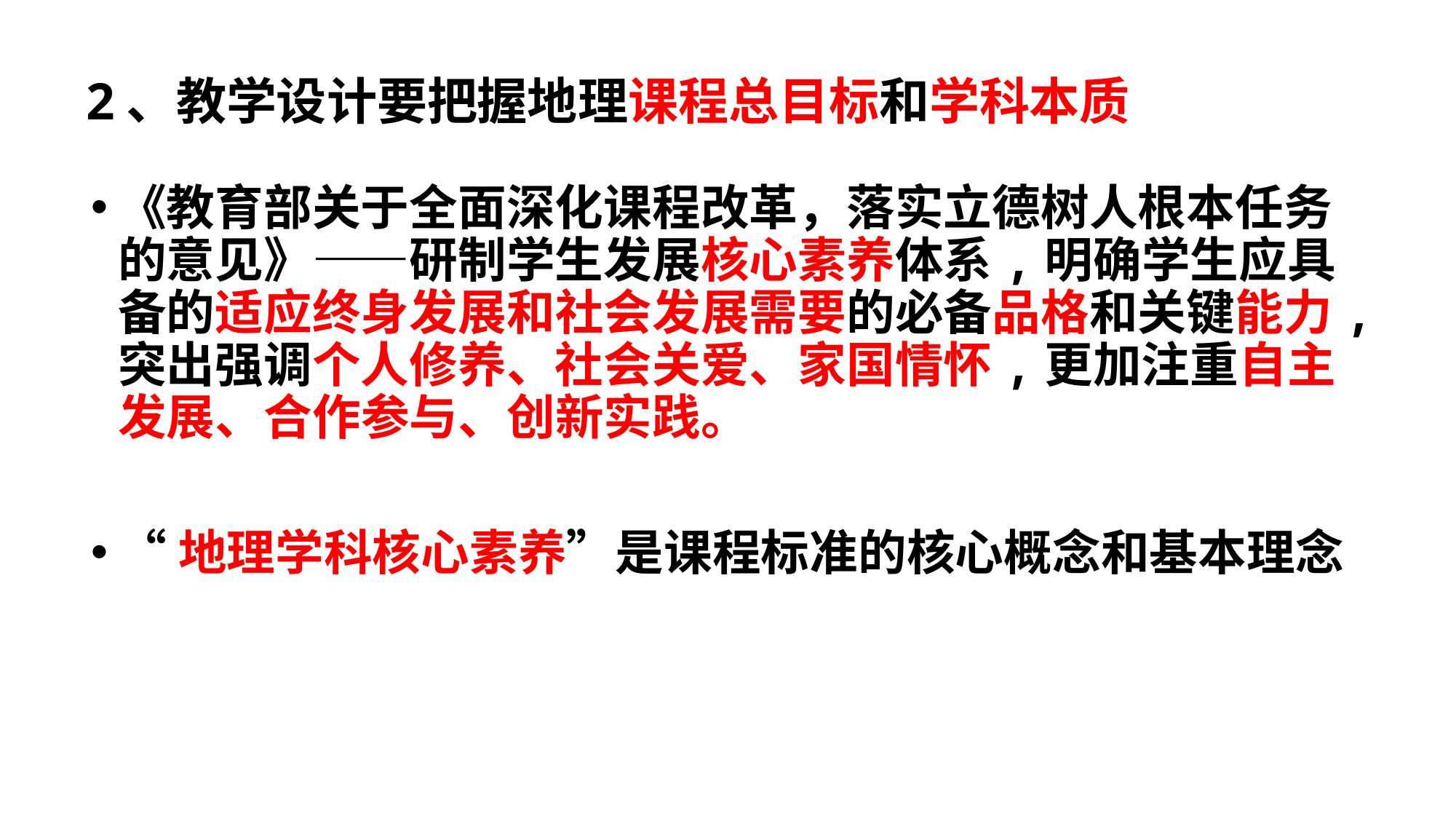

# 2、教学设计要把握地理课程总目标和学科本质
《教育部关于全面深化课程改革，落实立德树人根本任务的意见》——研制学生发展核心素养体系,明确学生应具备的适应终身发展和社会发展需要的必备品格和关键能力,突出强调个人修养、社会关爱、家国情怀,更加注重自主发展、合作参与、创新实践。

“地理学科核心素养”是课程标准的核心概念和基本理念